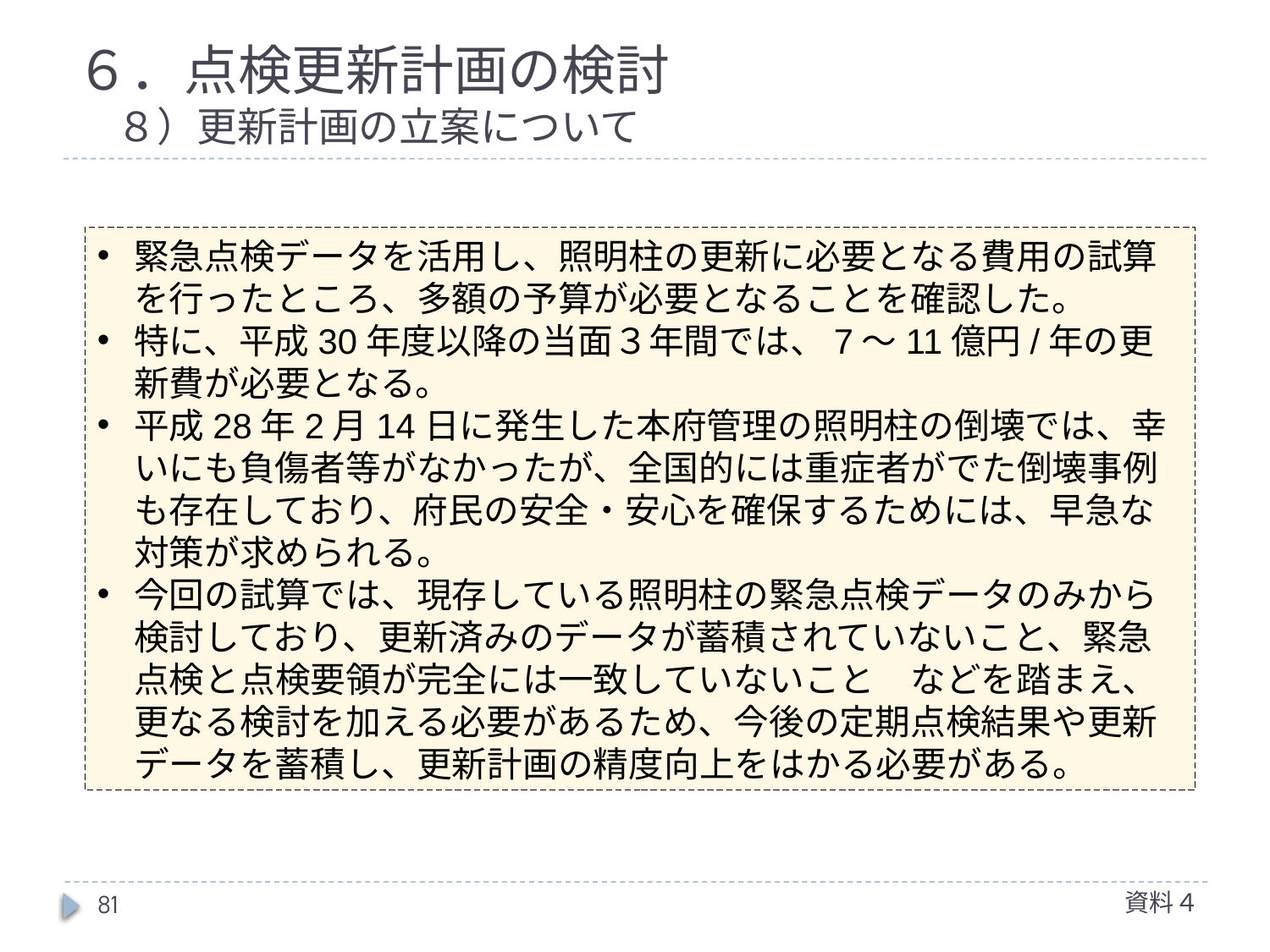

# ６．点検更新計画の検討 　８）更新計画の立案について
緊急点検データを活用し、照明柱の更新に必要となる費用の試算を行ったところ、多額の予算が必要となることを確認した。
特に、平成30年度以降の当面３年間では、7～11億円/年の更新費が必要となる。
平成28年2月14日に発生した本府管理の照明柱の倒壊では、幸いにも負傷者等がなかったが、全国的には重症者がでた倒壊事例も存在しており、府民の安全・安心を確保するためには、早急な対策が求められる。
今回の試算では、現存している照明柱の緊急点検データのみから検討しており、更新済みのデータが蓄積されていないこと、緊急点検と点検要領が完全には一致していないこと　などを踏まえ、更なる検討を加える必要があるため、今後の定期点検結果や更新データを蓄積し、更新計画の精度向上をはかる必要がある。
資料４
81